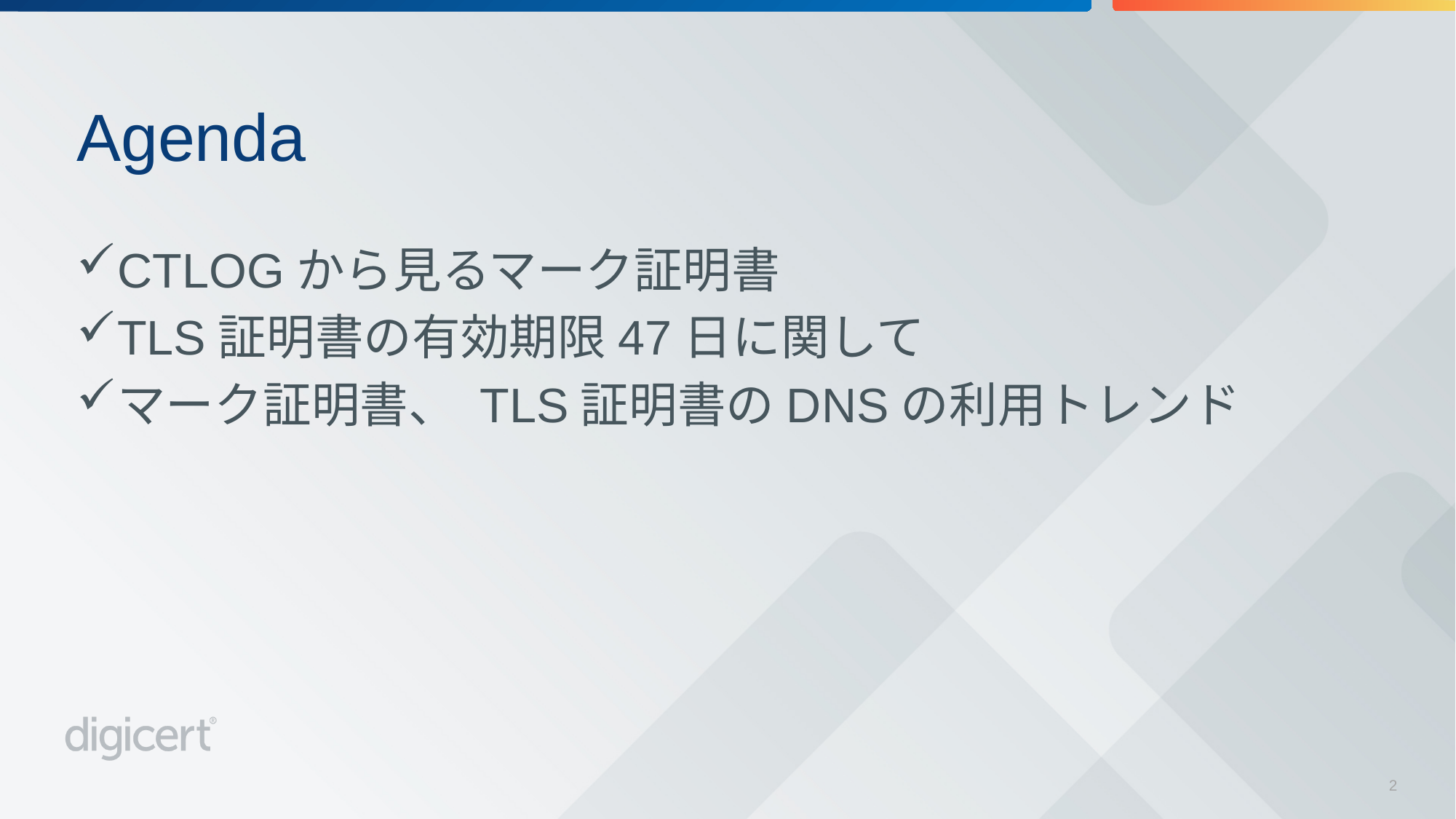

# Agenda
CTLOGから見るマーク証明書
TLS証明書の有効期限47日に関して
マーク証明書、 TLS証明書のDNSの利用トレンド